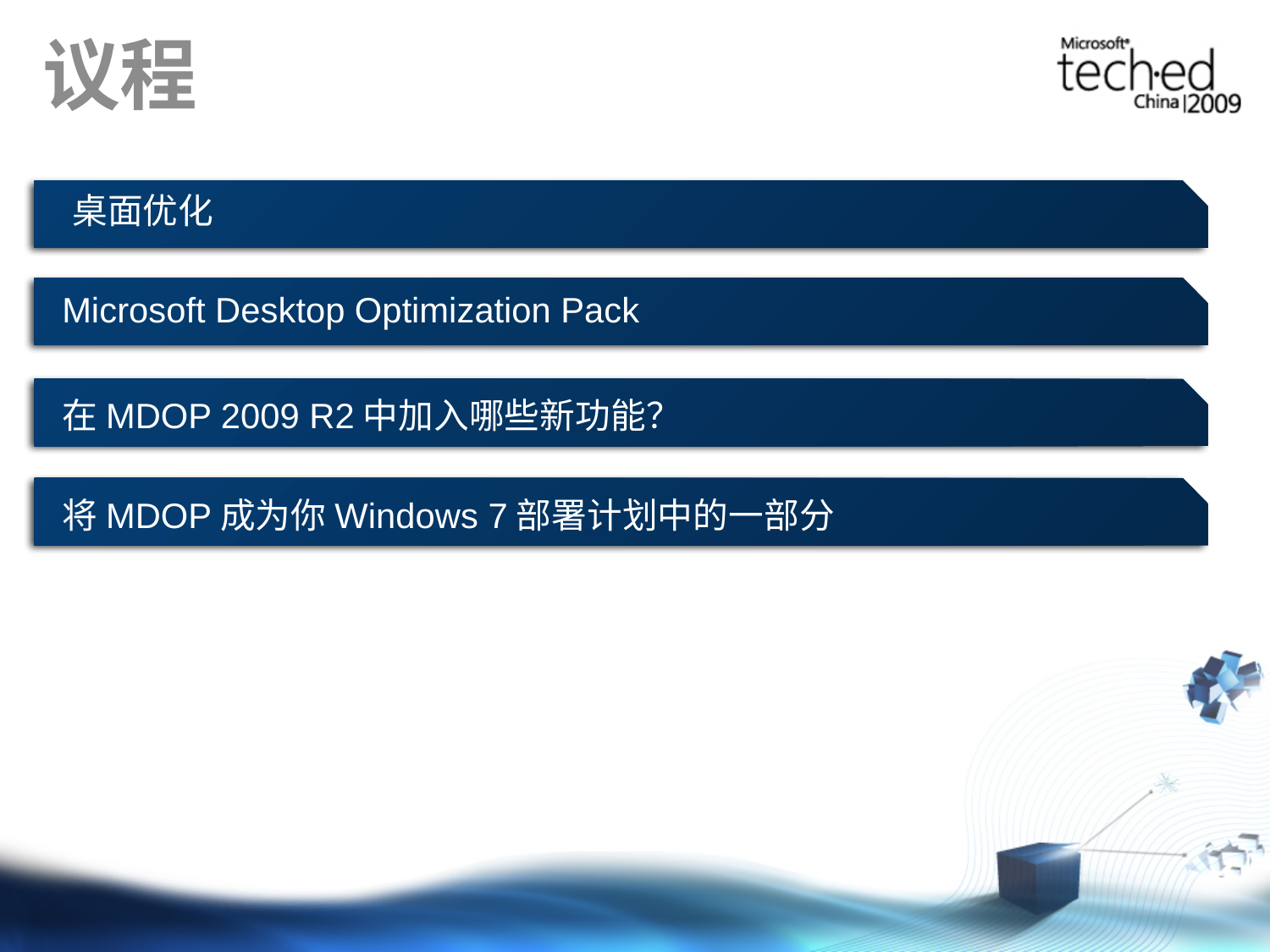

# 议程

桌面优化

Microsoft Desktop Optimization Pack

在MDOP 2009 R2中加入哪些新功能？

将MDOP成为你Windows 7部署计划中的一部分